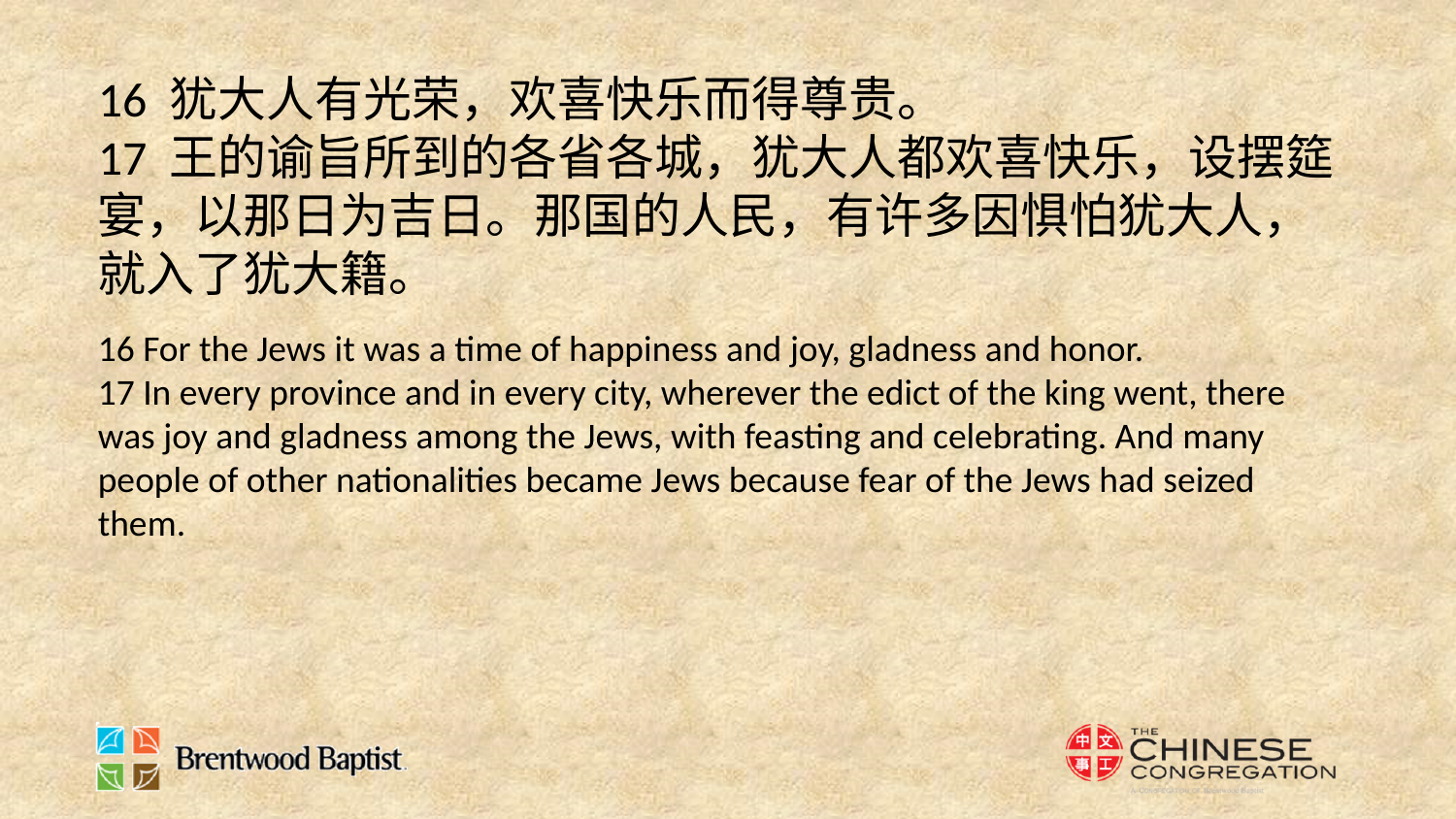

16 犹大人有光荣，欢喜快乐而得尊贵。
17 王的谕旨所到的各省各城，犹大人都欢喜快乐，设摆筵宴，以那日为吉日。那国的人民，有许多因惧怕犹大人，就入了犹大籍。

16 For the Jews it was a time of happiness and joy, gladness and honor.
17 In every province and in every city, wherever the edict of the king went, there was joy and gladness among the Jews, with feasting and celebrating. And many people of other nationalities became Jews because fear of the Jews had seized them.